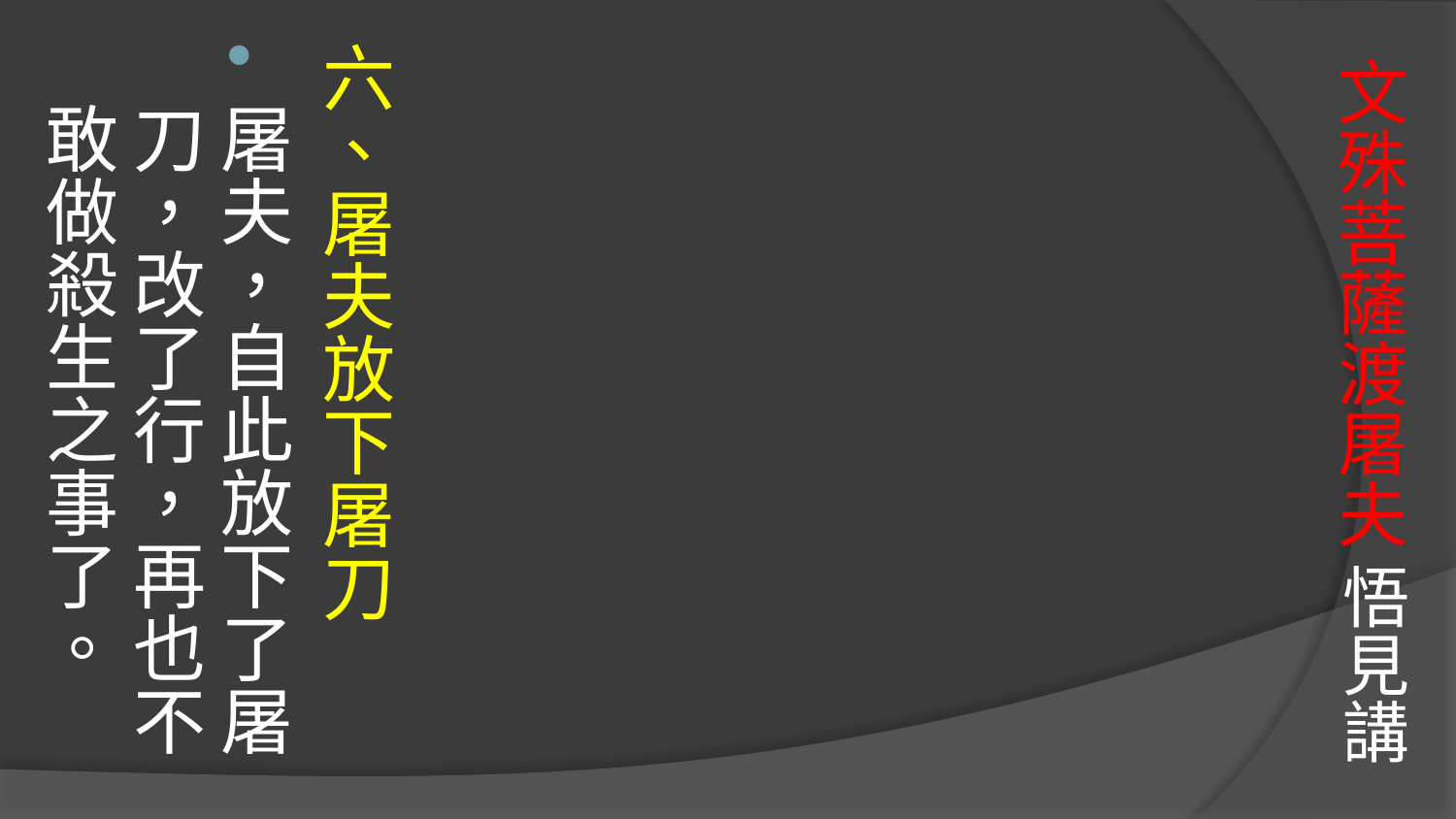

六、屠夫放下屠刀
屠夫，自此放下了屠刀，改了行，再也不敢做殺生之事了。
# 文殊菩薩渡屠夫 悟見講